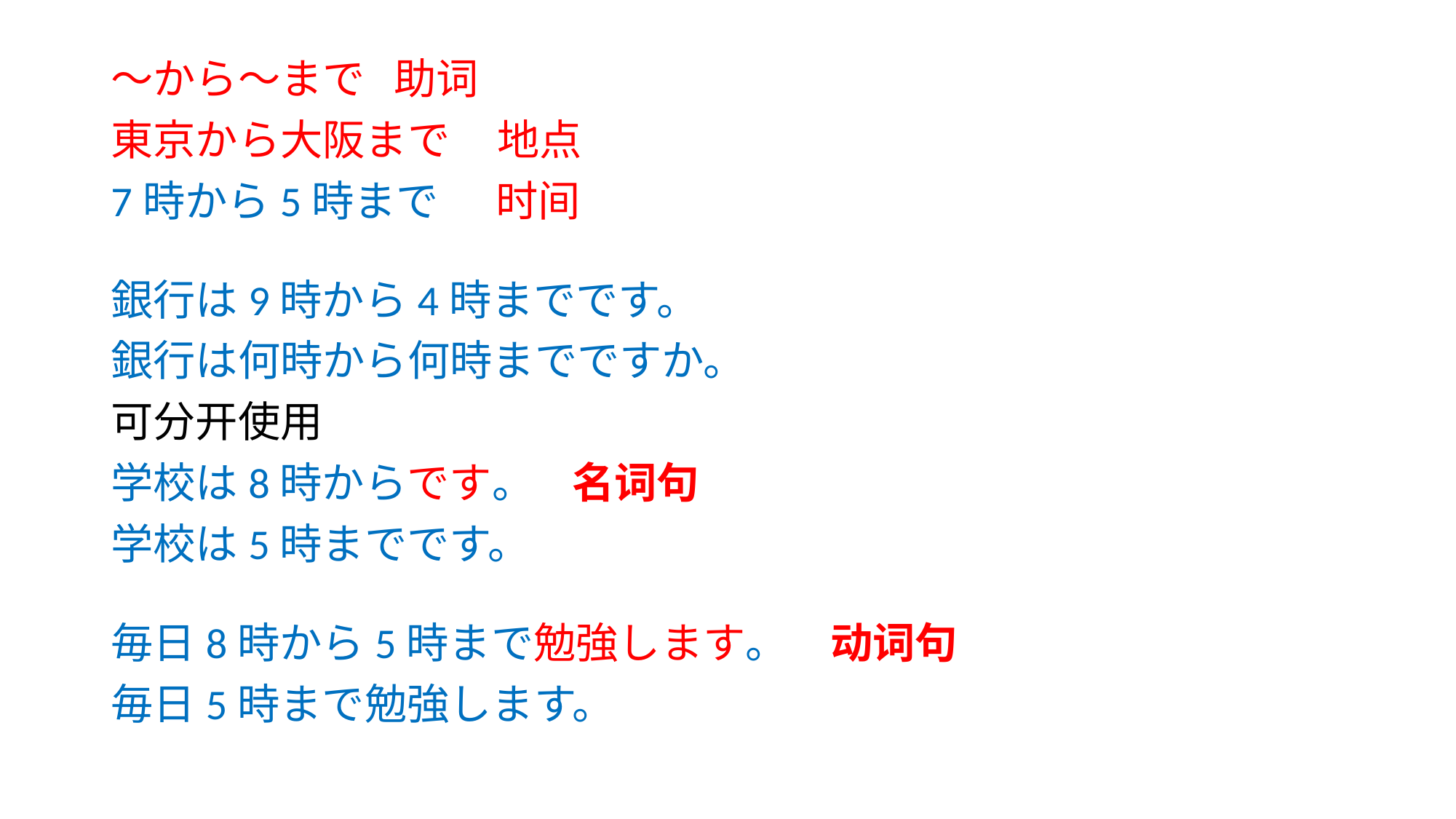

～から～まで   助词
東京から大阪まで     地点
7時から5時まで      时间

銀行は9時から4時までです。
銀行は何時から何時までですか。
可分开使用
学校は8時からです。    名词句
学校は5時までです。

毎日8時から5時まで勉強します。　动词句
毎日5時まで勉強します。